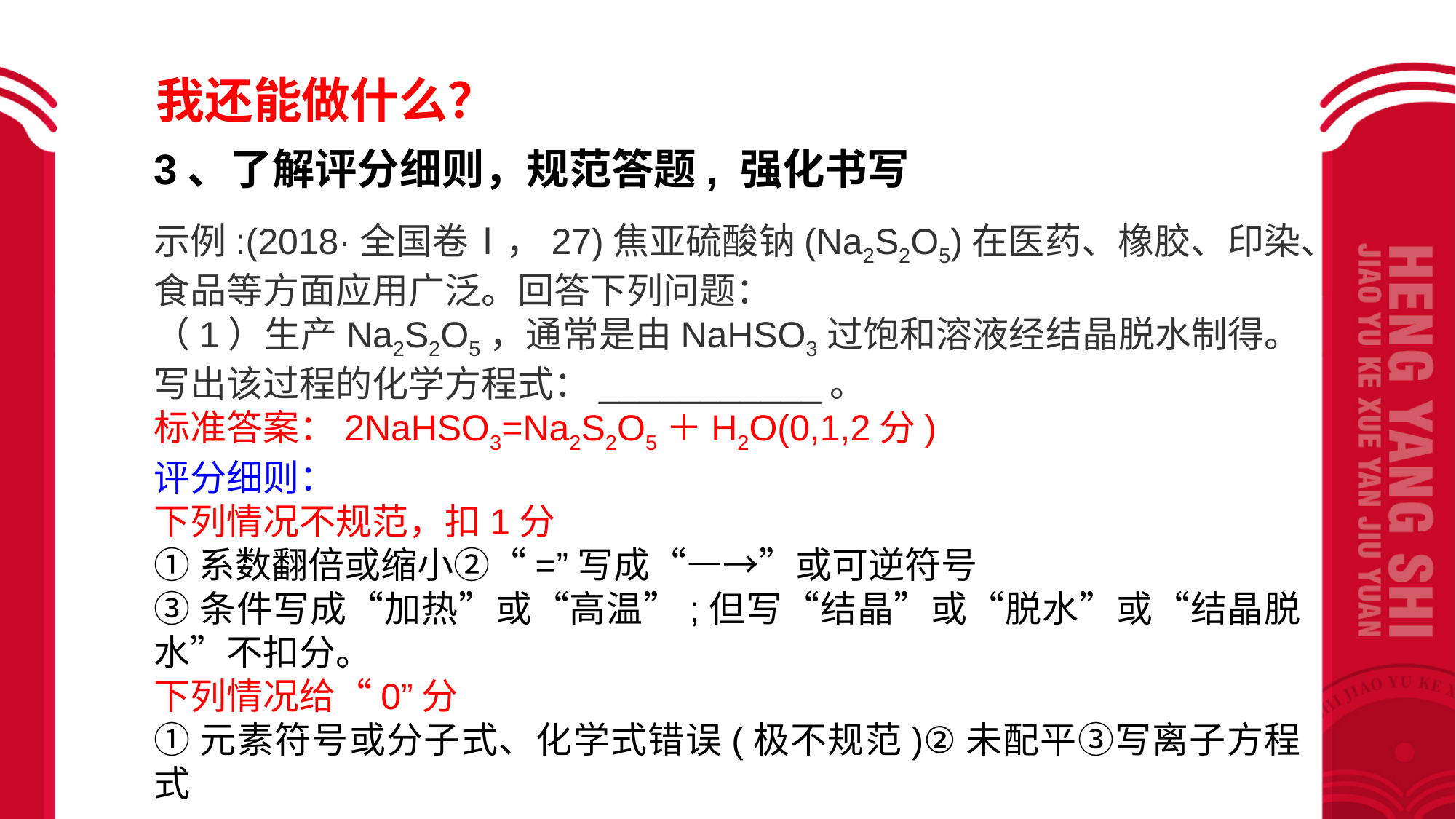

我还能做什么？
3、了解评分细则，规范答题, 强化书写
示例:(2018·全国卷Ⅰ，27)焦亚硫酸钠(Na2S2O5)在医药、橡胶、印染、食品等方面应用广泛。回答下列问题：
（1）生产Na2S2O5，通常是由NaHSO3过饱和溶液经结晶脱水制得。写出该过程的化学方程式：___________。
标准答案：2NaHSO3=Na2S2O5＋H2O(0,1,2分)
评分细则：
下列情况不规范，扣1分
①系数翻倍或缩小②“=”写成“―→”或可逆符号
③条件写成“加热”或“高温”;但写“结晶”或“脱水”或“结晶脱水”不扣分。
下列情况给“0”分
①元素符号或分子式、化学式错误(极不规范)②未配平③写离子方程式